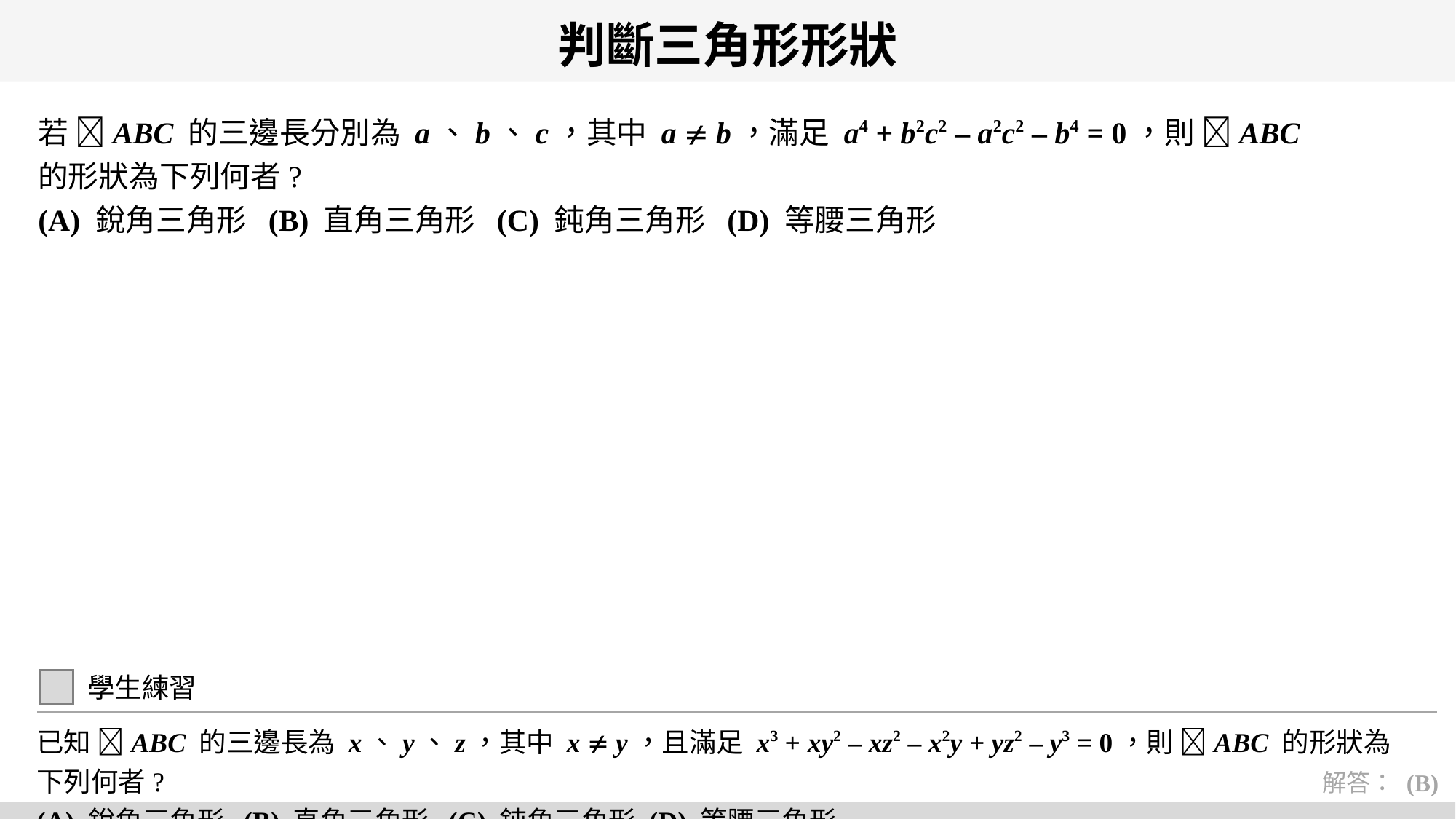

# 判斷三角形形狀
若 ΔABC 的三邊長分別為 a、b、c，其中 a ≠ b，滿足 a4 + b2c2 – a2c2 – b4 = 0，則 ΔABC 的形狀為下列何者?
(A) 銳角三角形  (B) 直角三角形  (C) 鈍角三角形  (D) 等腰三角形
學生練習

已知 ΔABC 的三邊長為 x、y、z，其中 x ≠ y，且滿足 x3 + xy2 – xz2 – x2y + yz2 – y3 = 0，則 ΔABC 的形狀為下列何者?
(A) 銳角三角形  (B) 直角三角形  (C) 鈍角三角形 (D) 等腰三角形
解答： (B)